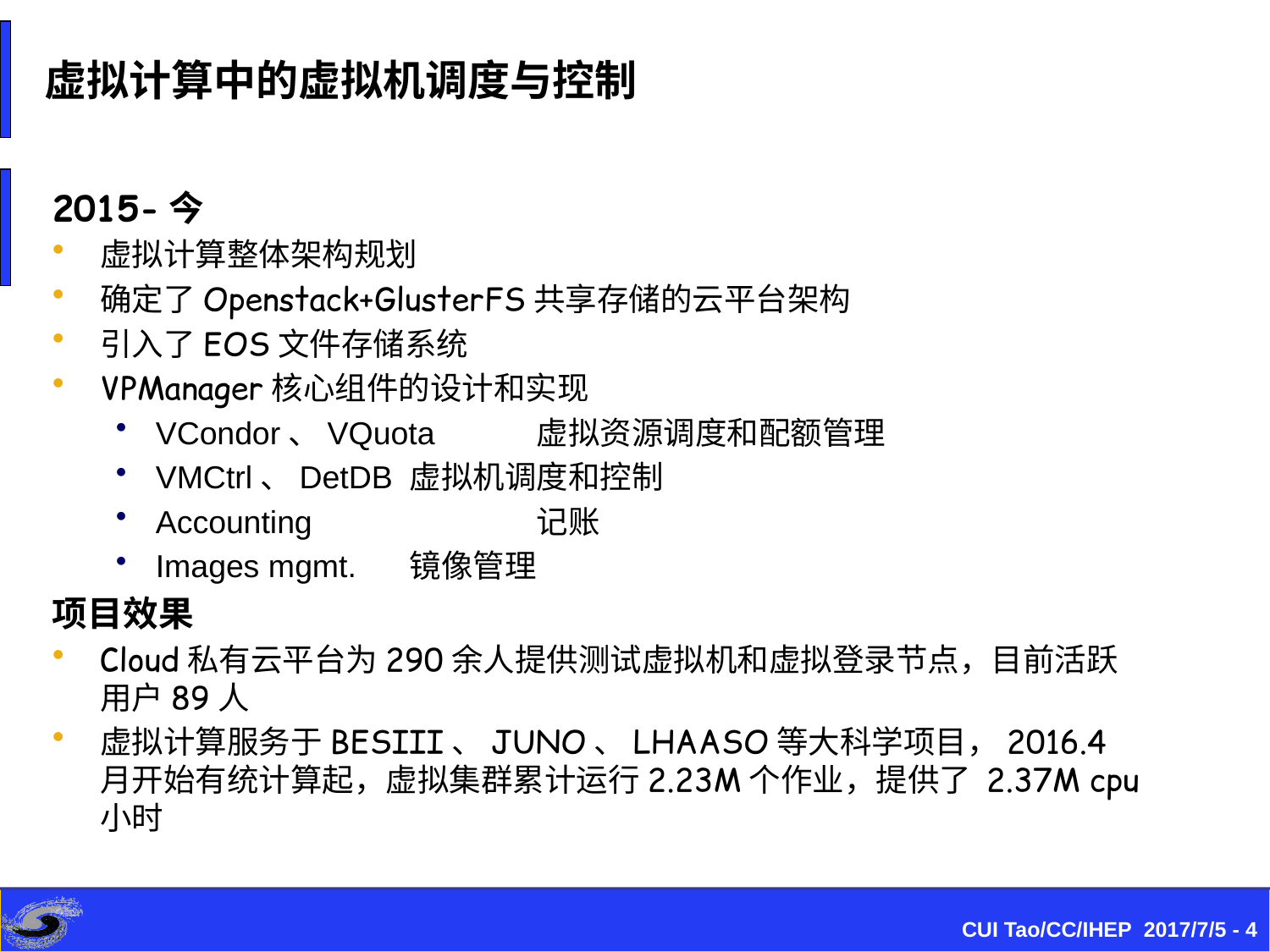

虚拟计算中的虚拟机调度与控制
2015-今
虚拟计算整体架构规划
确定了Openstack+GlusterFS共享存储的云平台架构
引入了EOS文件存储系统
VPManager核心组件的设计和实现
VCondor、VQuota	虚拟资源调度和配额管理
VMCtrl、DetDB	虚拟机调度和控制
Accounting		记账
Images mgmt.	镜像管理
项目效果
Cloud私有云平台为290余人提供测试虚拟机和虚拟登录节点，目前活跃用户89人
虚拟计算服务于BESIII、JUNO、LHAASO等大科学项目，2016.4月开始有统计算起，虚拟集群累计运行2.23M个作业，提供了 2.37M cpu小时

CUI Tao/CC/IHEP  2017/7/5 - 4